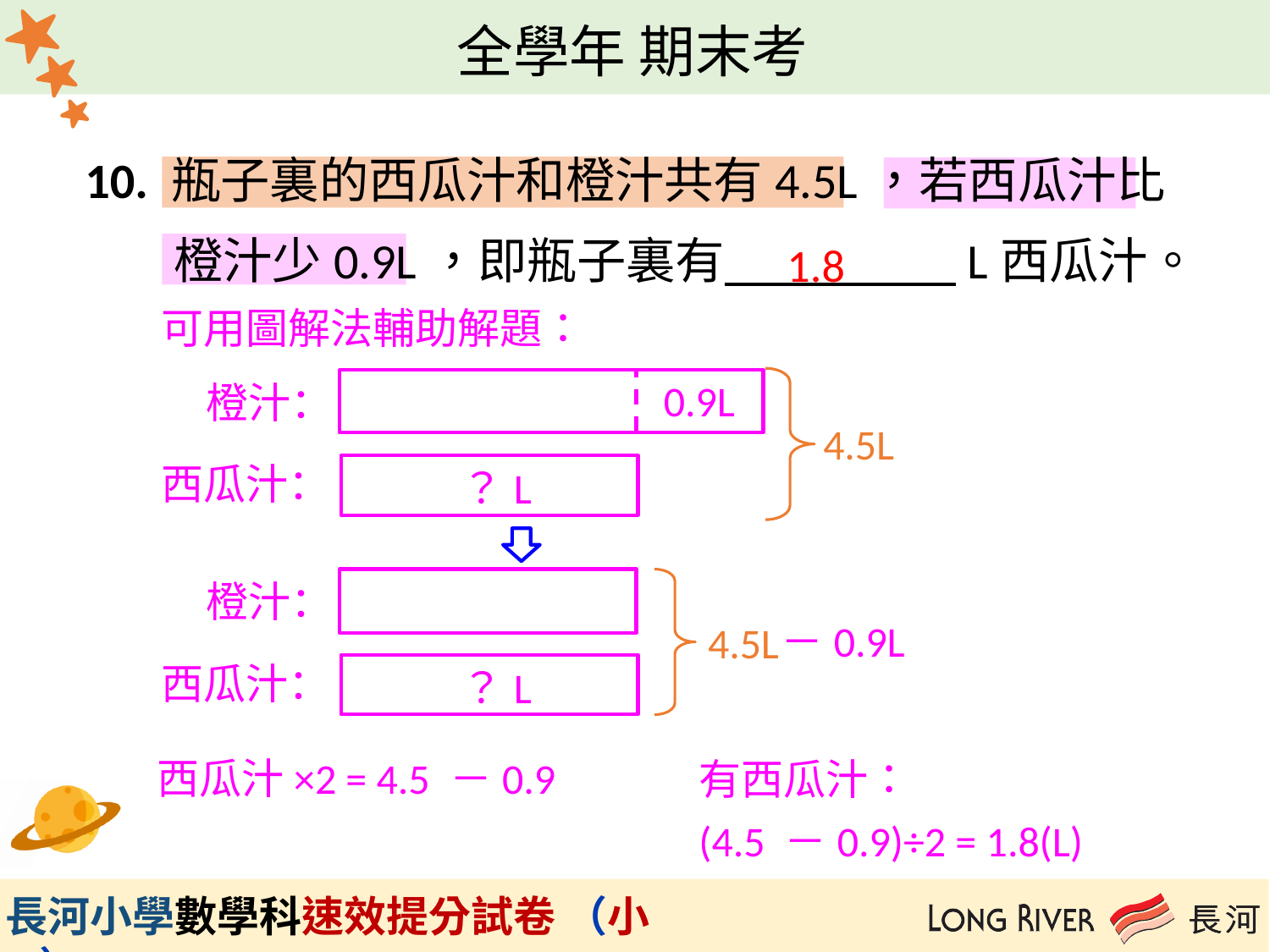

10. 瓶子裏的西瓜汁和橙汁共有4.5L，若西瓜汁比
       橙汁少0.9L，即瓶子裏有                     L西瓜汁。

1.8

可用圖解法輔助解題：
0.9L

橙汁：

4.5L
西瓜汁：

 ？L

橙汁：

－0.9L
4.5L
西瓜汁：

 ？L
西瓜汁×2 = 4.5 －0.9
有西瓜汁：
(4.5 －0.9)÷2 = 1.8(L)